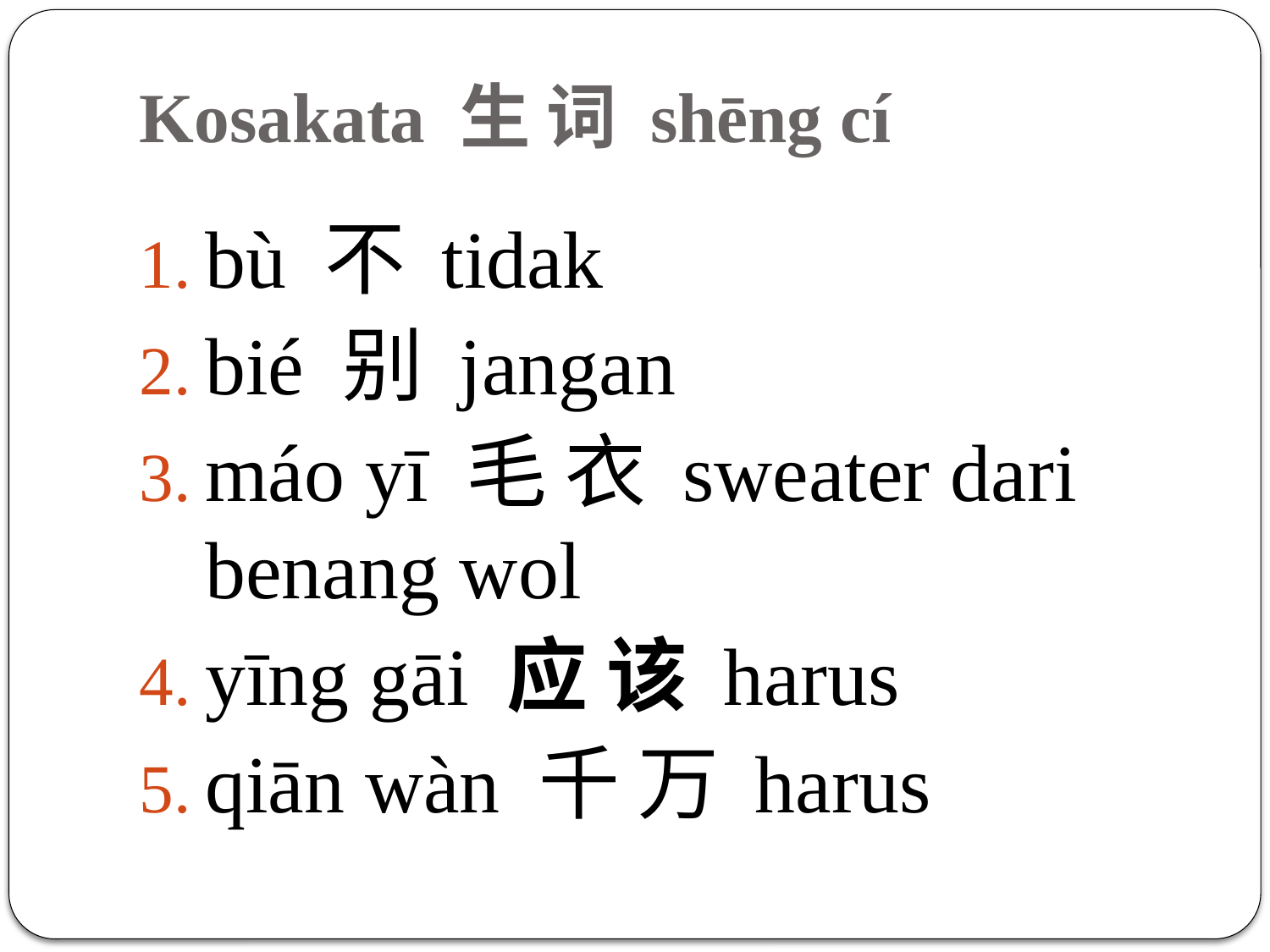

# Kosakata 生 词 shēng cí
bù 不 tidak
bié 别 jangan
máo yī 毛 衣 sweater dari benang wol
yīng gāi 应 该 harus
qiān wàn 千 万 harus